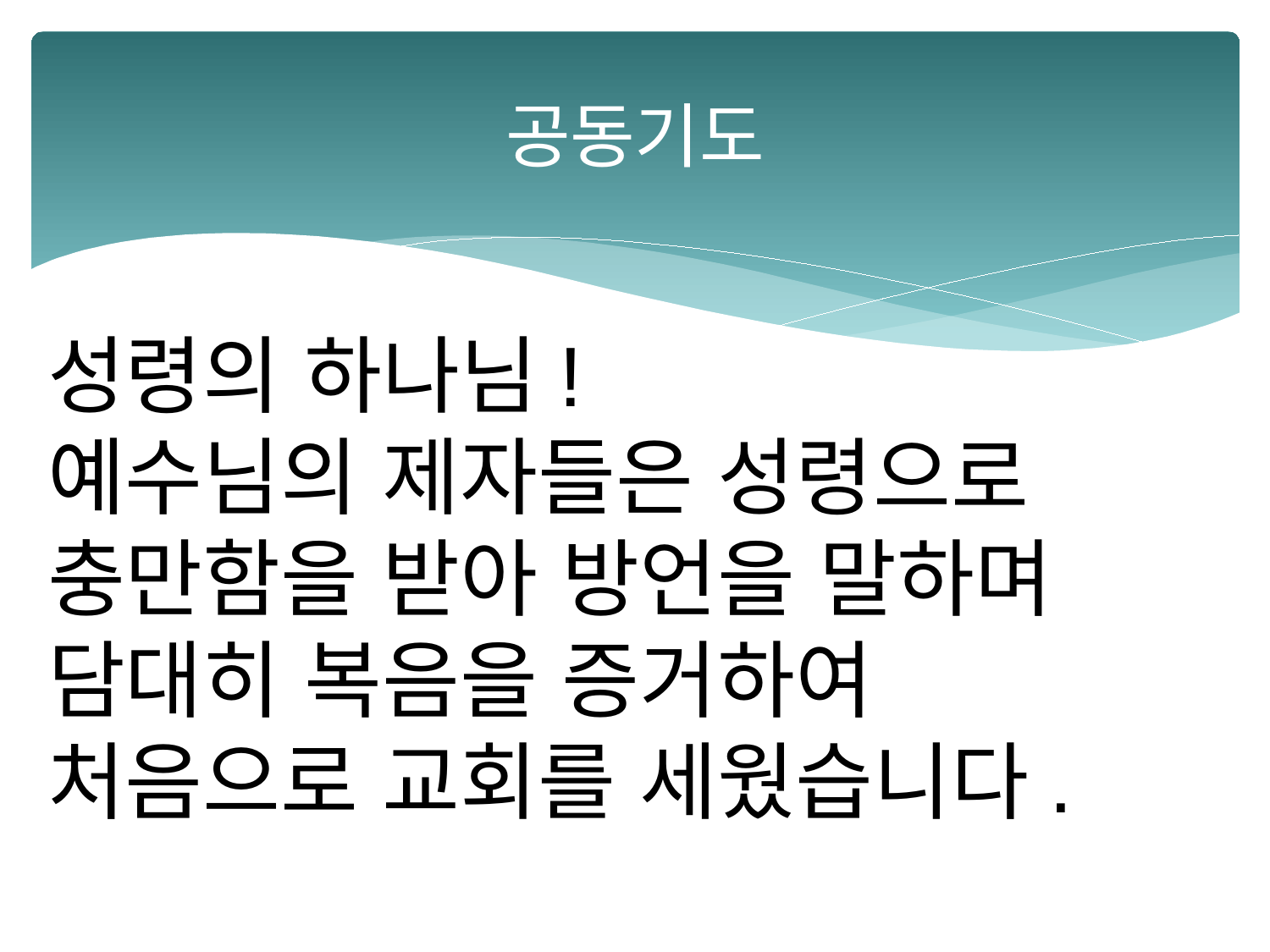

# 공동기도

성령의 하나님!
예수님의 제자들은 성령으로
충만함을 받아 방언을 말하며
담대히 복음을 증거하여
처음으로 교회를 세웠습니다.